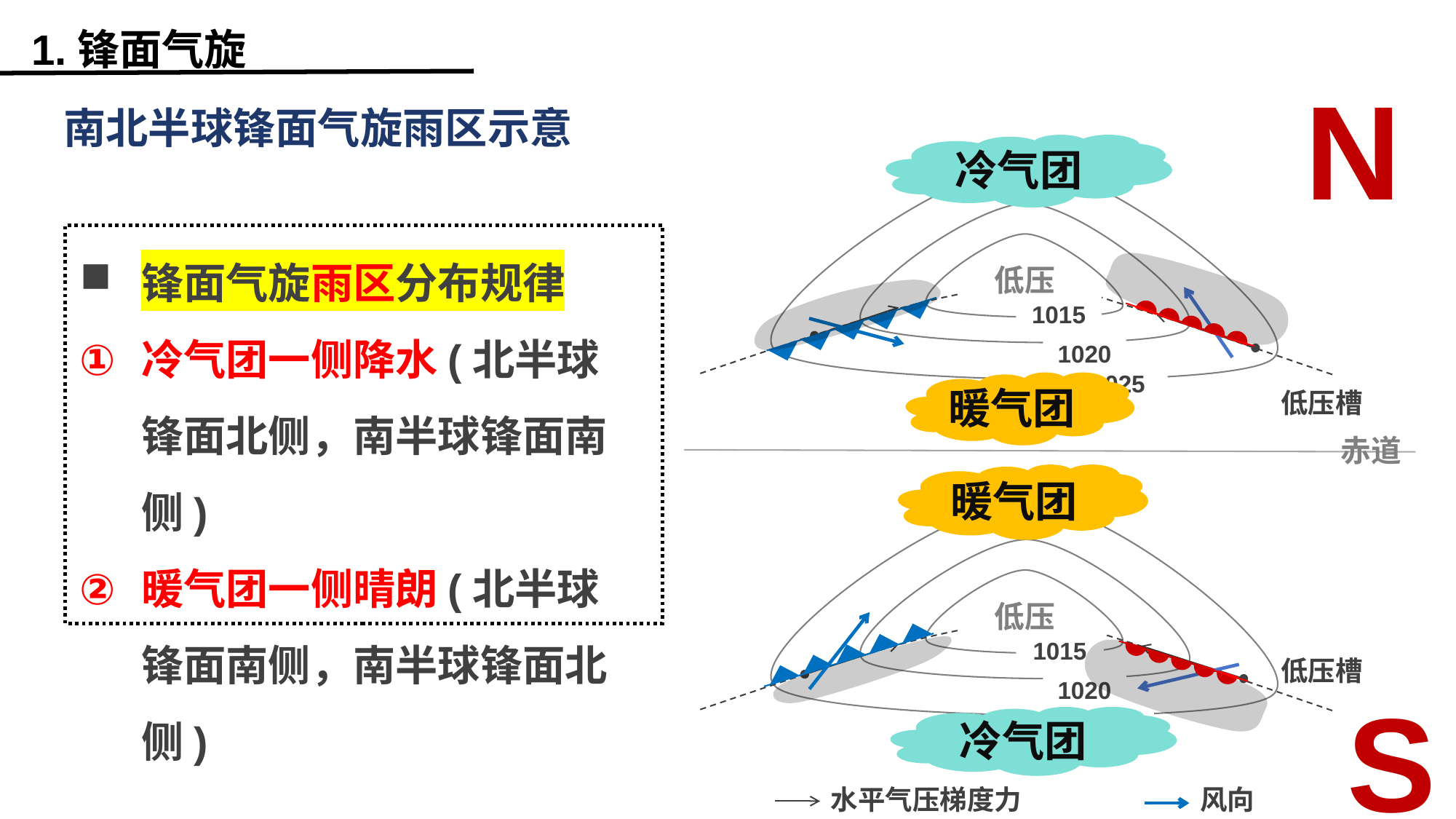

1.锋面气旋
N
南北半球锋面气旋雨区示意
冷气团

锋面气旋雨区分布规律
冷气团一侧降水(北半球锋面北侧，南半球锋面南侧)
暖气团一侧晴朗(北半球锋面南侧，南半球锋面北侧)

低压

1015

1020
1025
暖气团
低压槽
赤道
暖气团

低压

1015

低压槽
1020
S
1025
冷气团
水平气压梯度力
风向